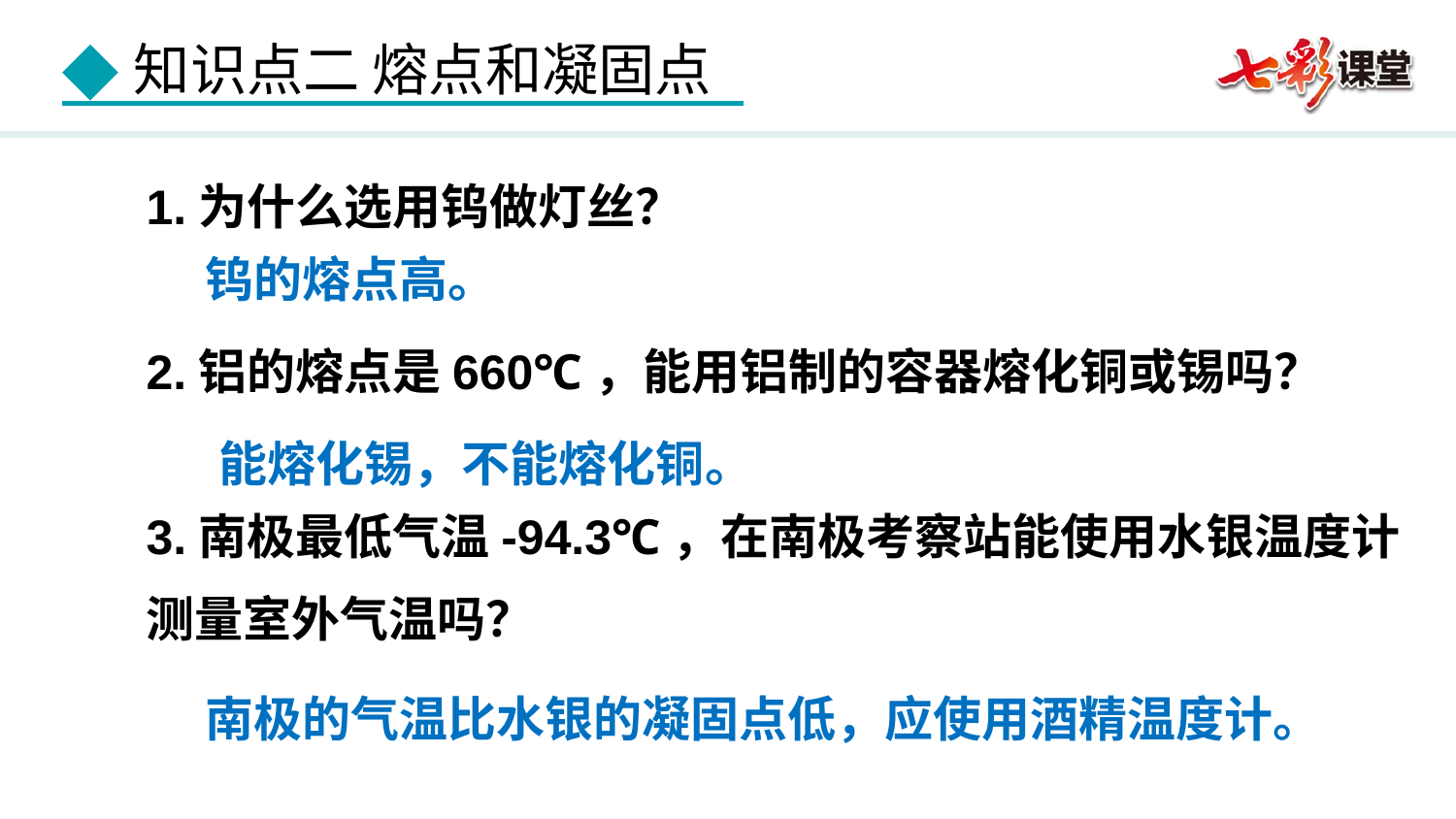

1.为什么选用钨做灯丝？

2.铝的熔点是660℃，能用铝制的容器熔化铜或锡吗？

3.南极最低气温-94.3℃，在南极考察站能使用水银温度计
测量室外气温吗？
钨的熔点高。
能熔化锡，不能熔化铜。
南极的气温比水银的凝固点低，应使用酒精温度计。